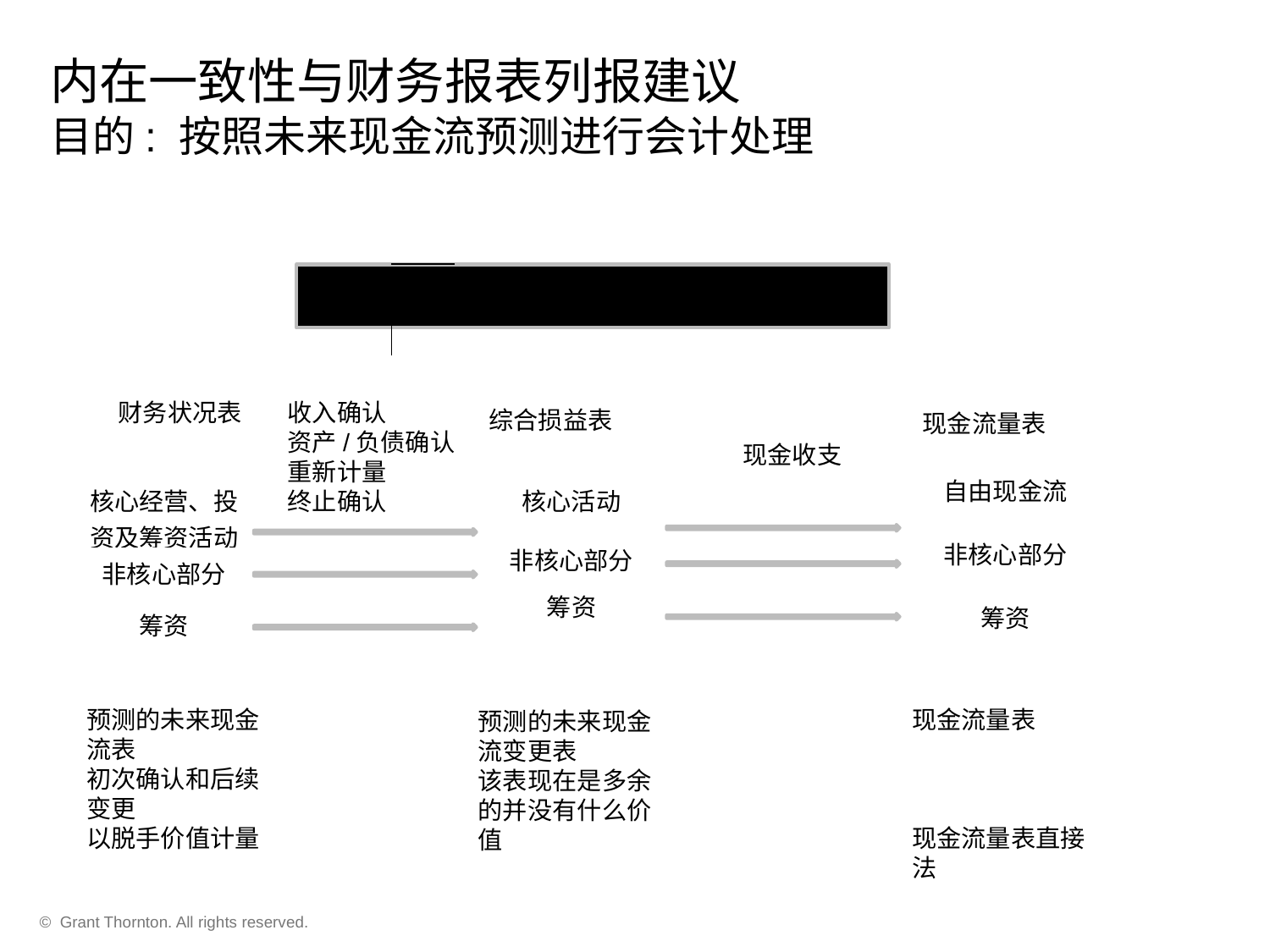

内在一致性与财务报表列报建议
目的: 按照未来现金流预测进行会计处理

内在一致的现金流

财务状况表
收入确认
资产/负债确认
重新计量
终止确认
综合损益表
现金流量表
现金收支
| 自由现金流 |
| --- |
| 非核心部分 |
| 筹资 |
| 核心经营、投资及筹资活动 |
| --- |
| 非核心部分 |
| 筹资 |
| 核心活动 |
| --- |
| 非核心部分 |
| 筹资 |

预测的未来现金流表
初次确认和后续变更
以脱手价值计量

现金流量表

现金流量表直接法

预测的未来现金流变更表
该表现在是多余的并没有什么价值